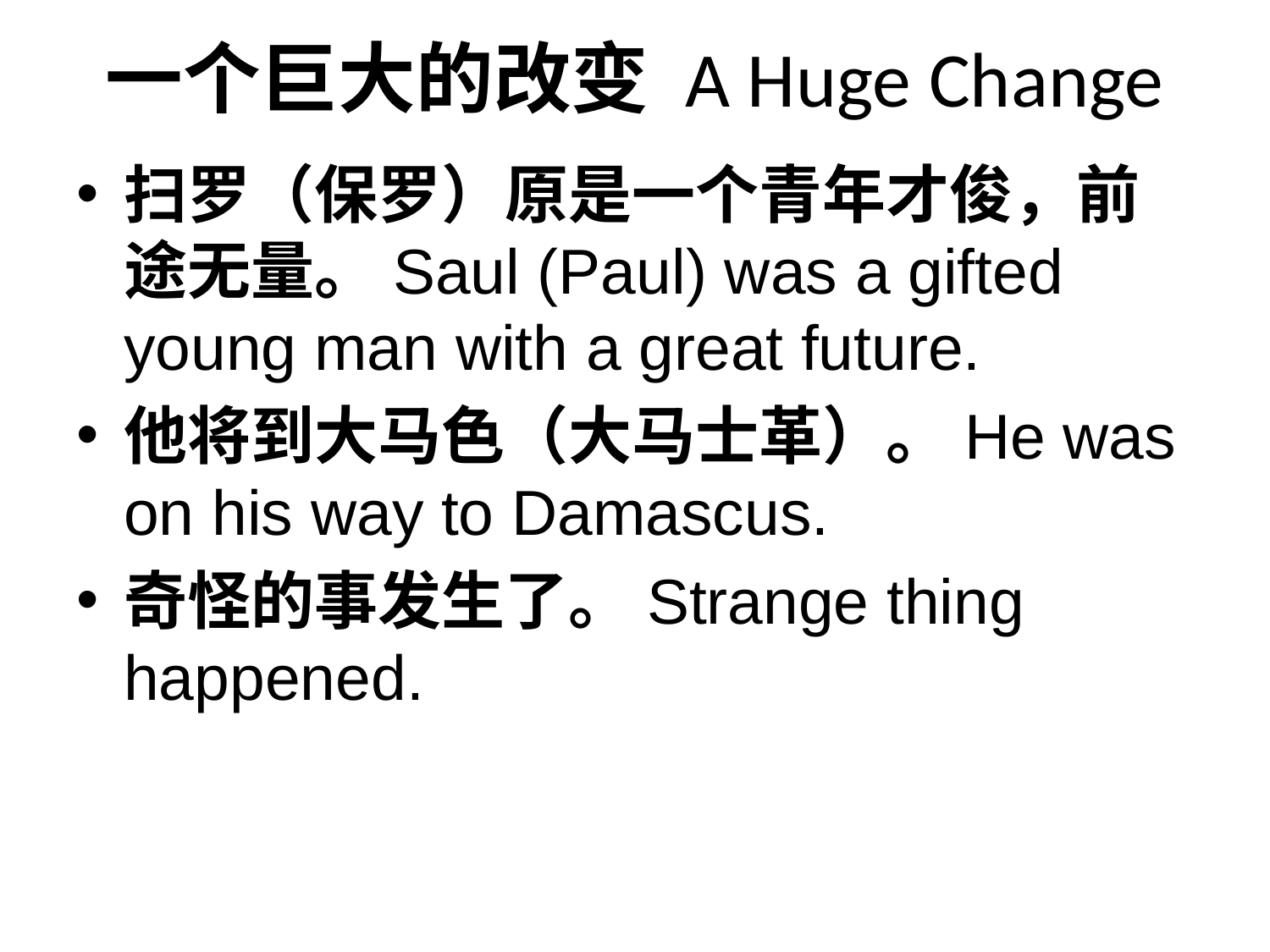

# 一个巨大的改变 A Huge Change
扫罗（保罗）原是一个青年才俊，前途无量。Saul (Paul) was a gifted young man with a great future.
他将到大马色（大马士革）。He was on his way to Damascus.
奇怪的事发生了。Strange thing happened.